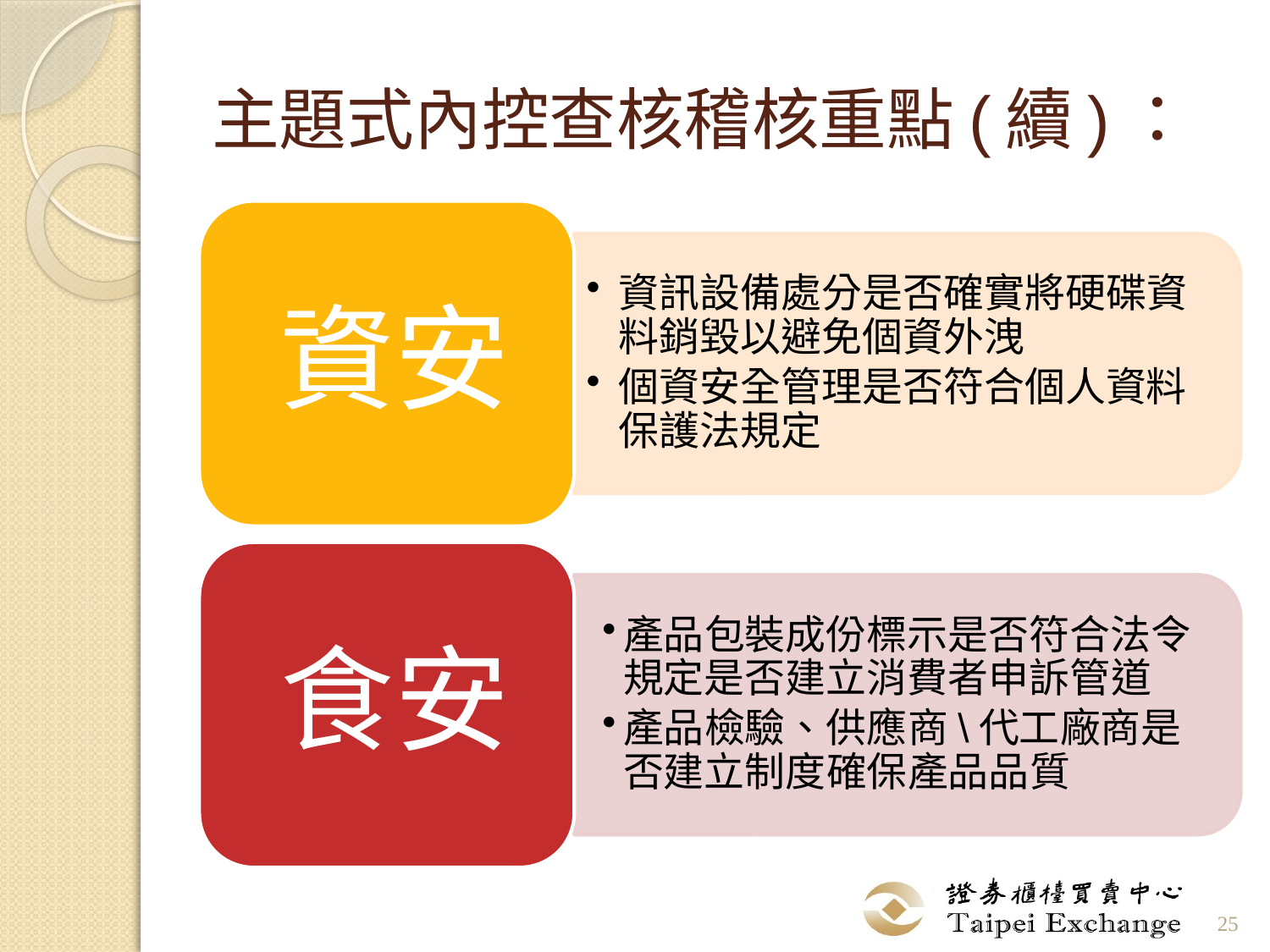

# 主題式內控查核稽核重點(續)：
資訊設備處分是否確實將硬碟資料銷毀以避免個資外洩
個資安全管理是否符合個人資料保護法規定
資安
產品包裝成份標示是否符合法令規定是否建立消費者申訴管道
產品檢驗、供應商\代工廠商是否建立制度確保產品品質
食安
25